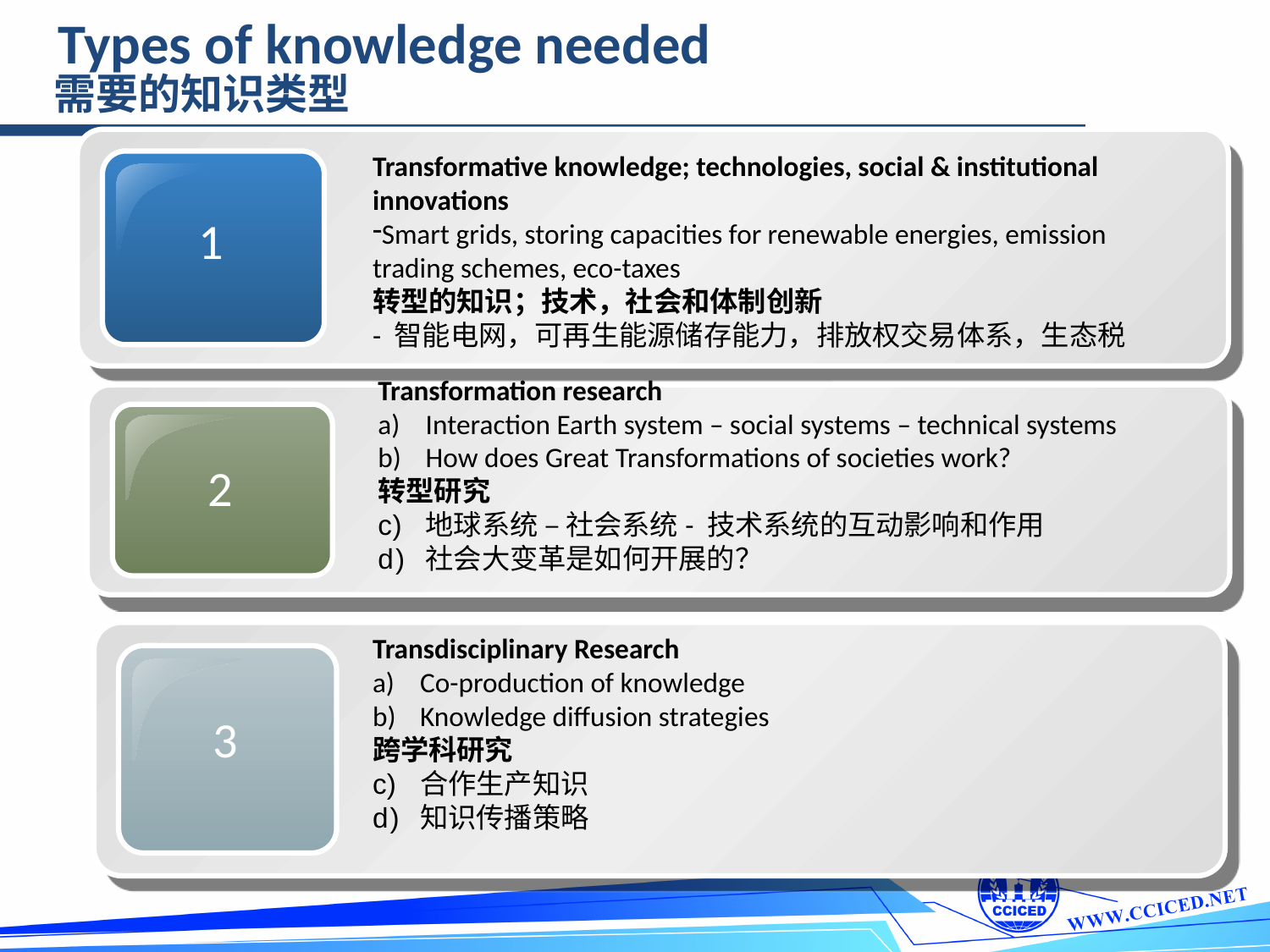

Types of knowledge needed
需要的知识类型

Transformative knowledge; technologies, social & institutional innovations
Smart grids, storing capacities for renewable energies, emission trading schemes, eco-taxes
转型的知识；技术，社会和体制创新
- 智能电网，可再生能源储存能力，排放权交易体系，生态税

1
Transformation research
Interaction Earth system – social systems – technical systems
How does Great Transformations of societies work?
转型研究
地球系统 – 社会系统- 技术系统的互动影响和作用
社会大变革是如何开展的？

2

Transdisciplinary Research
Co-production of knowledge
Knowledge diffusion strategies
跨学科研究
合作生产知识
知识传播策略

3